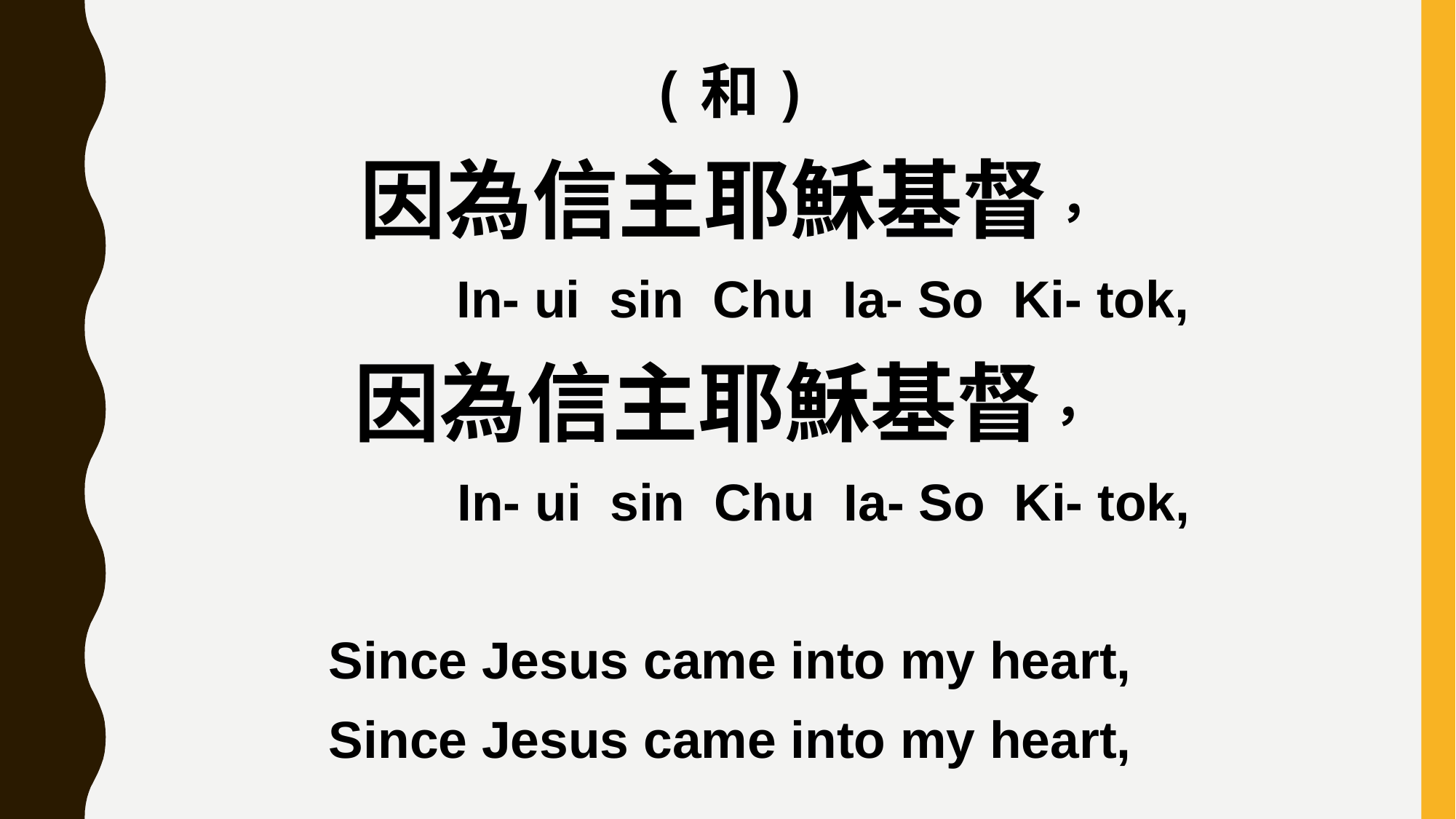

(和)
因為信主耶穌基督，
                      In- ui  sin  Chu  Ia- So  Ki- tok,
因為信主耶穌基督，
                   In- ui  sin  Chu  Ia- So  Ki- tok,

Since Jesus came into my heart,
Since Jesus came into my heart,